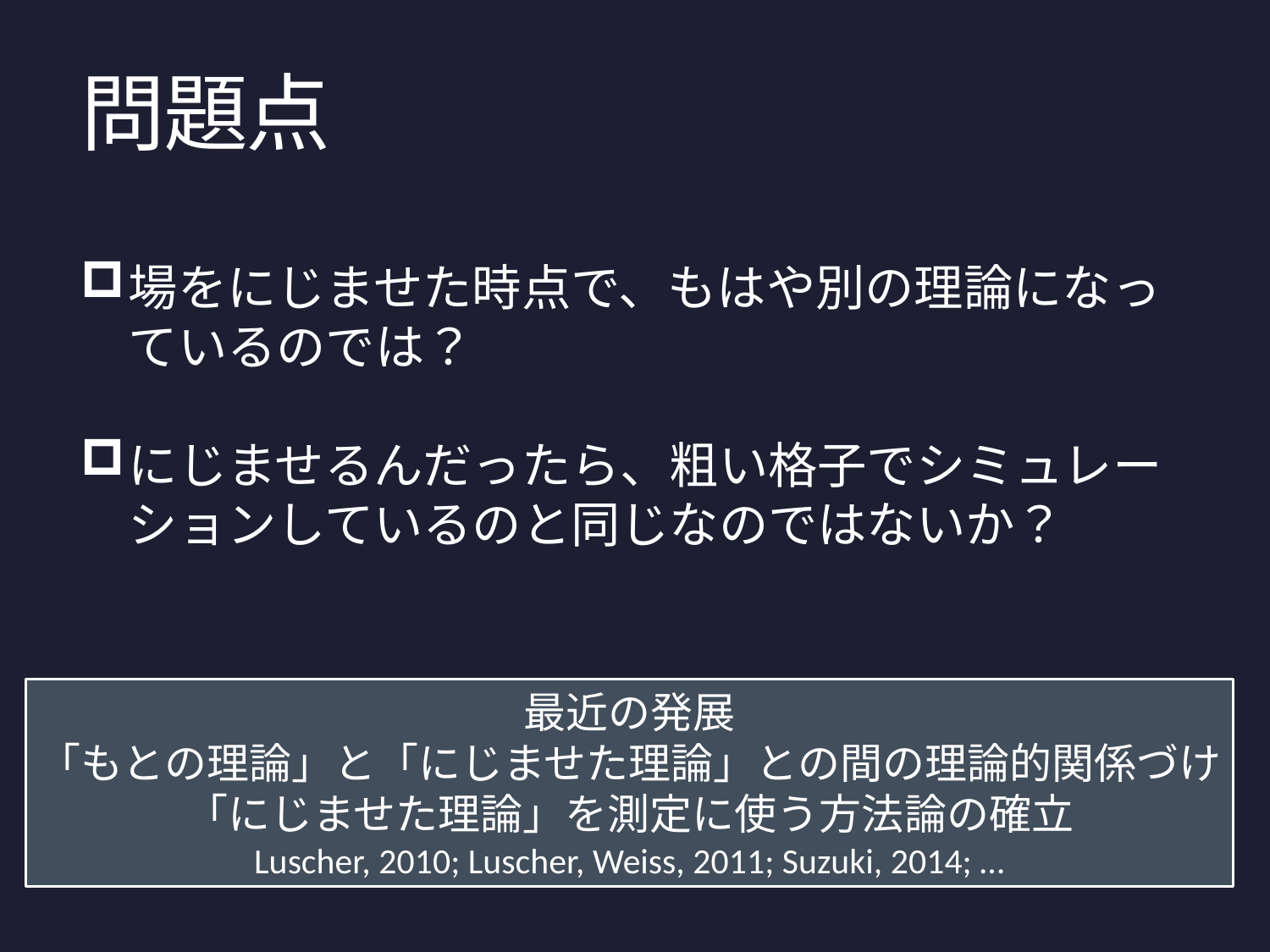

# 問題点
場をにじませた時点で、もはや別の理論になっているのでは？

にじませるんだったら、粗い格子でシミュレーションしているのと同じなのではないか？
最近の発展
「もとの理論」と「にじませた理論」との間の理論的関係づけ
「にじませた理論」を測定に使う方法論の確立
Luscher, 2010; Luscher, Weiss, 2011; Suzuki, 2014; …